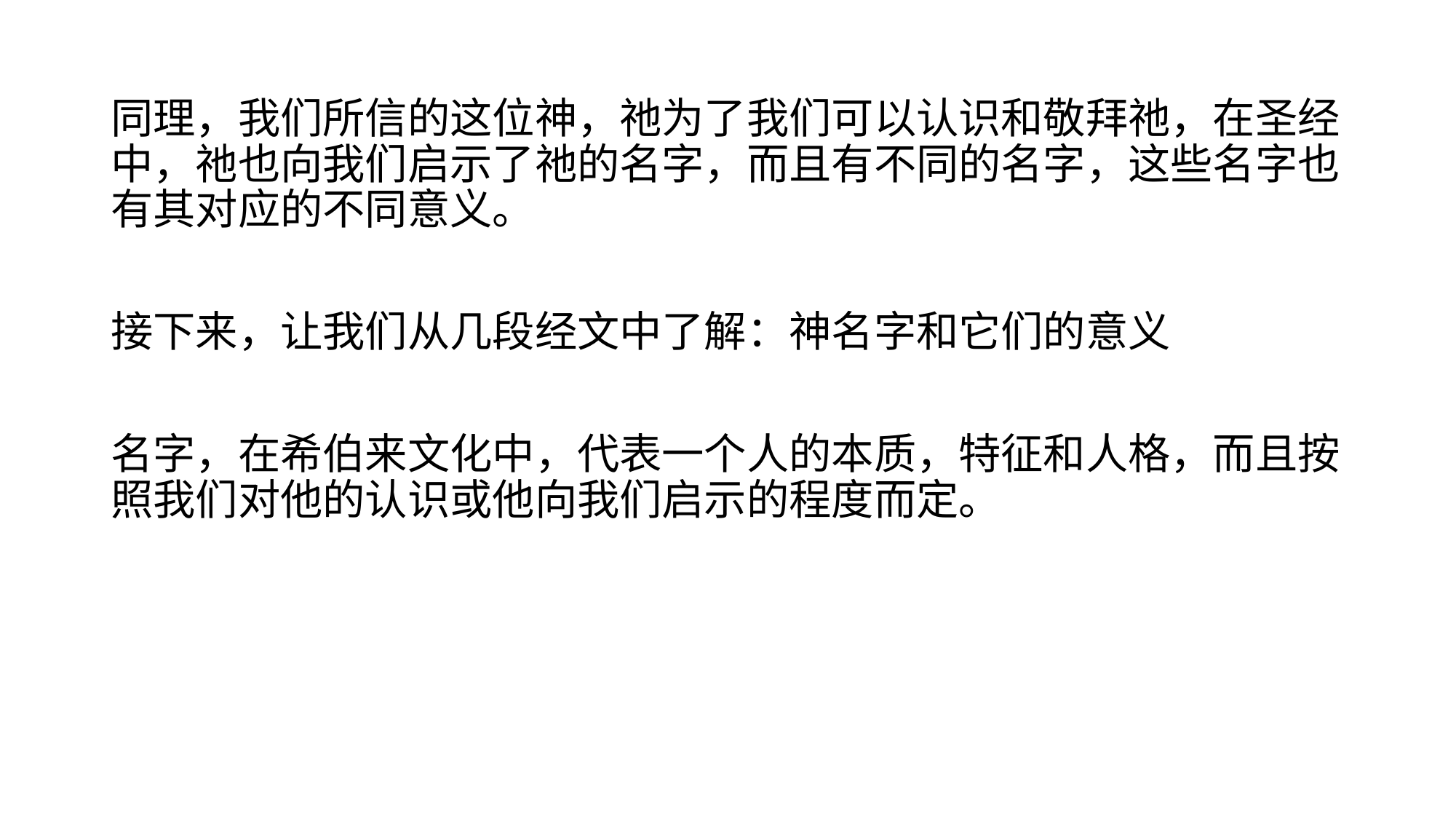

同理，我们所信的这位神，祂为了我们可以认识和敬拜祂，在圣经中，祂也向我们启示了祂的名字，而且有不同的名字，这些名字也有其对应的不同意义。

接下来，让我们从几段经文中了解：神名字和它们的意义

名字，在希伯来文化中，代表一个人的本质，特征和人格，而且按照我们对他的认识或他向我们启示的程度而定。